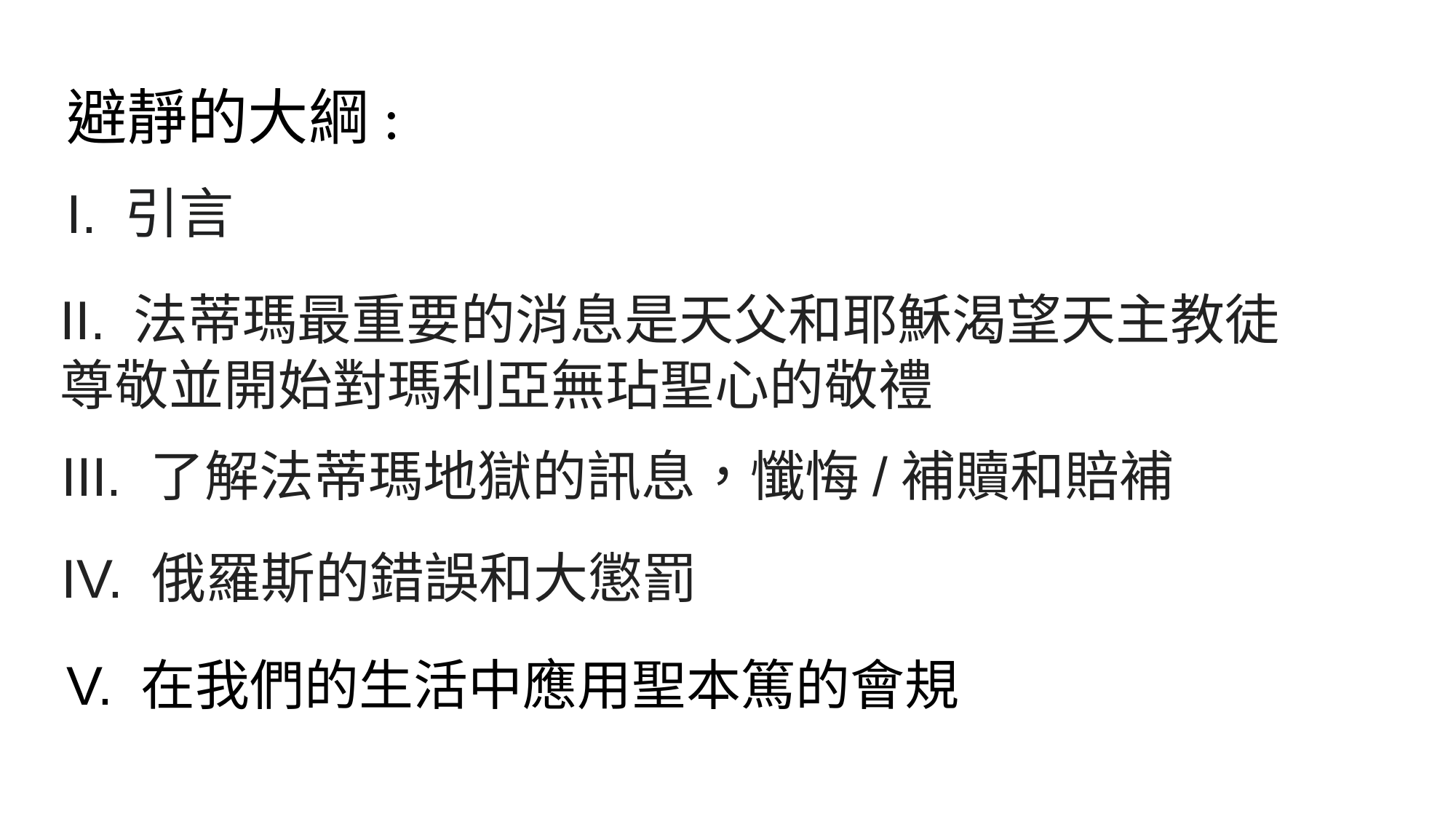

避靜的大綱:
I. 引言
II. 法蒂瑪最重要的消息是天父和耶穌渴望天主教徒尊敬並開始對瑪利亞無玷聖心的敬禮
III. 了解法蒂瑪地獄的訊息，懺悔/補贖和賠補
IV. 俄羅斯的錯誤和大懲罰
V. 在我們的生活中應用聖本篤的會規